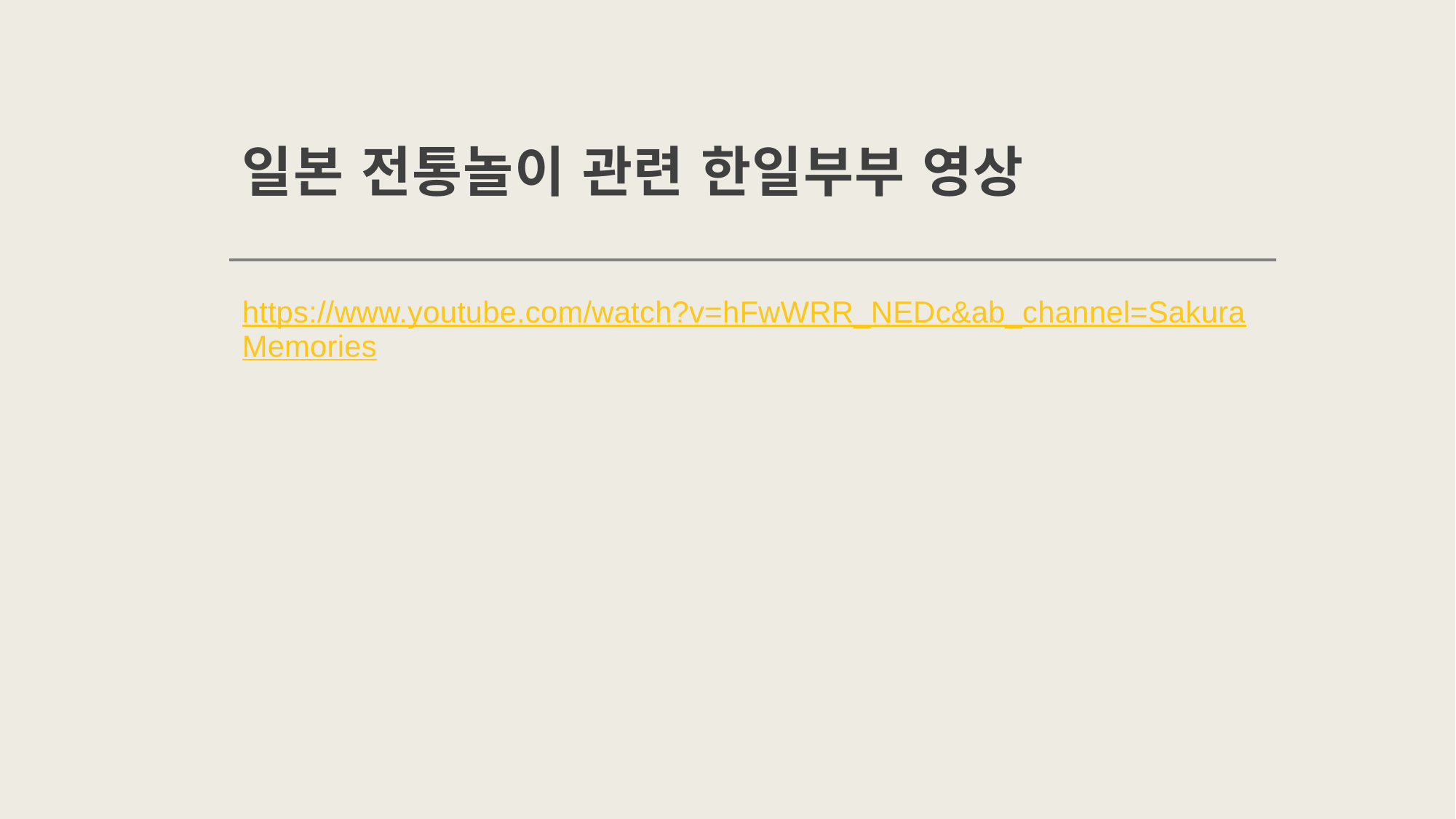

# 일본 전통놀이 관련 한일부부 영상
https://www.youtube.com/watch?v=hFwWRR_NEDc&ab_channel=SakuraMemories